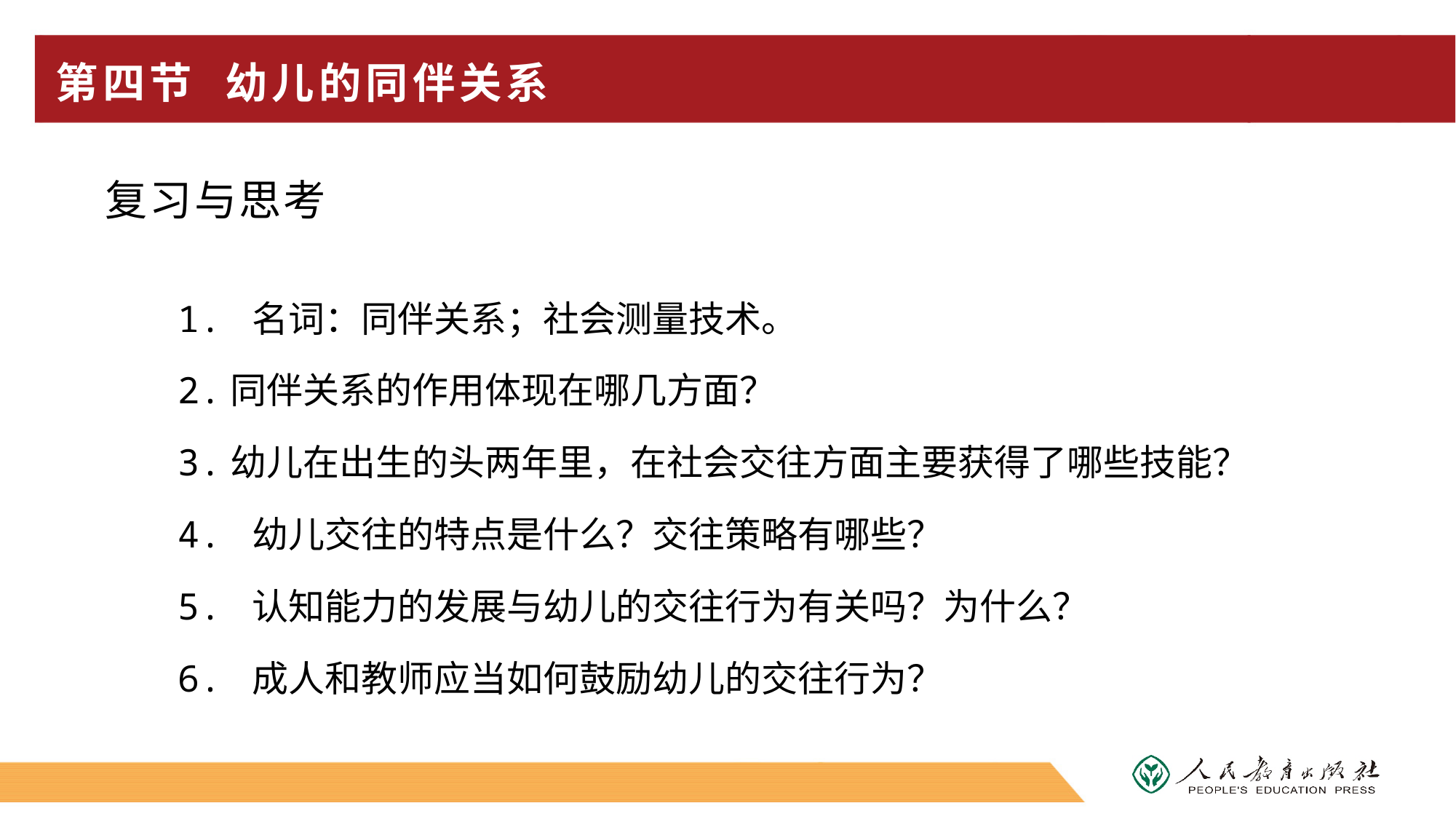

# 第四节  幼儿的同伴关系
复习与思考
1. 名词：同伴关系；社会测量技术。
2.同伴关系的作用体现在哪几方面？
3.幼儿在出生的头两年里，在社会交往方面主要获得了哪些技能？
4. 幼儿交往的特点是什么？交往策略有哪些？
5. 认知能力的发展与幼儿的交往行为有关吗？为什么？
6. 成人和教师应当如何鼓励幼儿的交往行为？